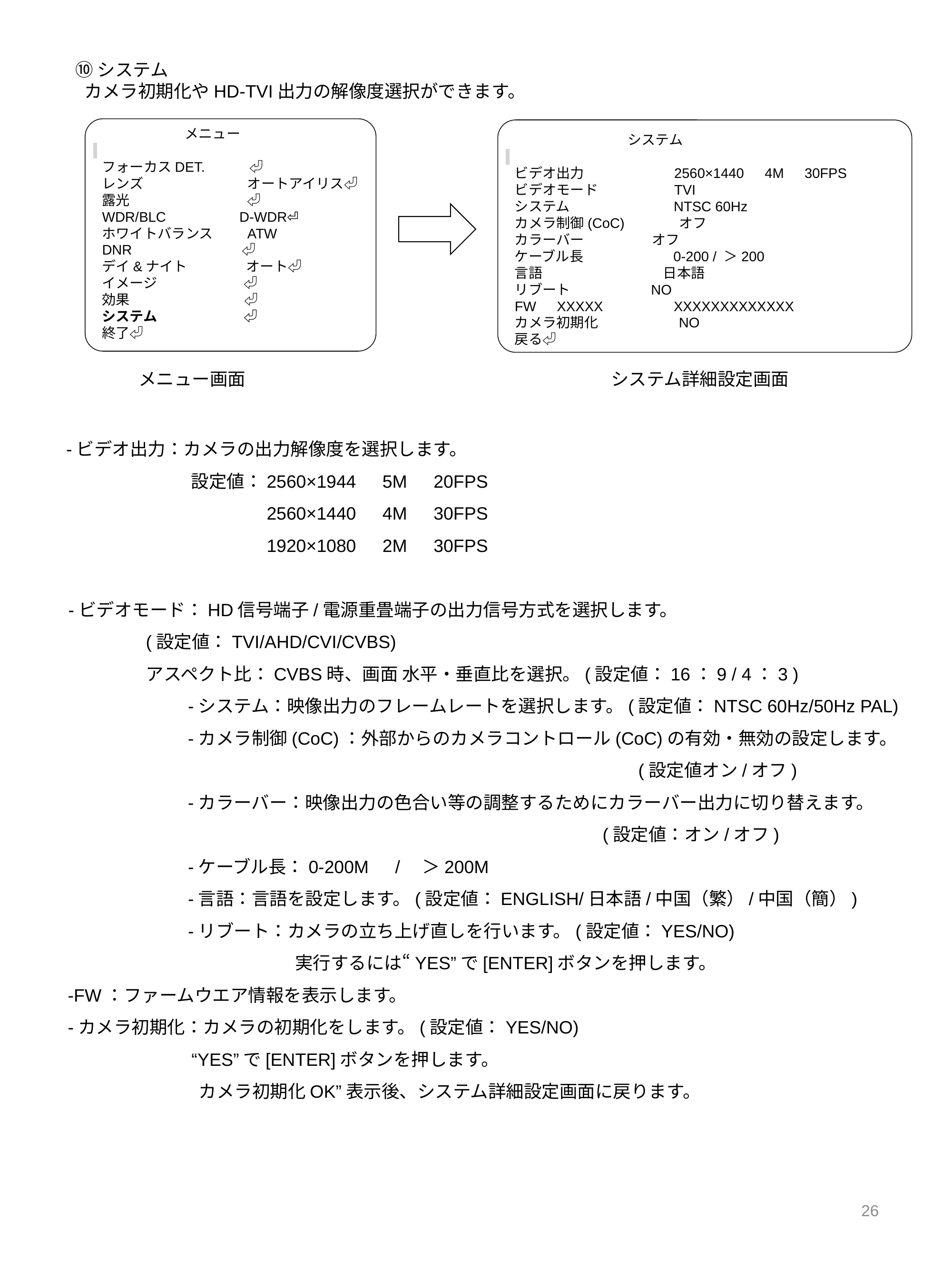

⑩システム
カメラ初期化やHD-TVI出力の解像度選択ができます。
　　　　　　　　          メニュー

フォーカスDET. 　　   ⏎
レンズ　　　　　　　  オートアイリス⏎
露光　　　　　　　　  ⏎
WDR/BLC    　　　   D-WDR⏎
ホワイトバランス　　 ATW
DNR　　　　　　　   ⏎
デイ&ナイト　　　　 オート⏎
イメージ　　　　　　 ⏎
効果　　　　　　　　 ⏎
システム　　　　　　 ⏎
終了⏎

　　　　　　　                システム

ビデオ出力　　　　          2560×1440　4M　30FPS
ビデオモード　　　          TVI
システム　　　　　          NTSC 60Hz
カメラ制御(CoC)             オフ
カラーバー                      オフ
ケーブル長　　　         　 0-200 / ＞200
言語　　　　　  　          日本語
リブート                         NO
FW　XXXXX                  XXXXXXXXXXXXX
カメラ初期化　　　       　NO
戻る⏎

メニュー画面           　　　　　　　　　　　　　　　　　　システム詳細設定画面
-ビデオ出力：カメラの出力解像度を選択します。
　　　　　　　設定値：2560×1944　5M　20FPS
　　　　　　　　　　　2560×1440　4M　30FPS
　　　　　　　　　　　1920×1080　2M　30FPS

-ビデオモード：HD信号端子/電源重畳端子の出力信号方式を選択します。
(設定値：TVI/AHD/CVI/CVBS)
アスペクト比：CVBS時、画面 水平・垂直比を選択。(設定値：16：9 / 4：3 )
-システム：映像出力のフレームレートを選択します。(設定値：NTSC 60Hz/50Hz PAL)
-カメラ制御(CoC)：外部からのカメラコントロール(CoC)の有効・無効の設定します。
　　　　　　　　　　　　　　　　　　　　　　　　　(設定値オン/オフ)
-カラーバー：映像出力の色合い等の調整するためにカラーバー出力に切り替えます。
                    　　　　　　　　　　　　　　　　　　 (設定値：オン/オフ)
-ケーブル長：0-200M　/　＞200M
-言語：言語を設定します。(設定値：ENGLISH/日本語/中国（繁）/中国（簡）)
-リブート：カメラの立ち上げ直しを行います。(設定値：YES/NO)
　　　　　　実行するには“YES”で[ENTER]ボタンを押します。
-FW：ファームウエア情報を表示します。
-カメラ初期化：カメラの初期化をします。(設定値：YES/NO)
        “YES”で[ENTER]ボタンを押します。
        カメラ初期化OK”表示後、システム詳細設定画面に戻ります。
26